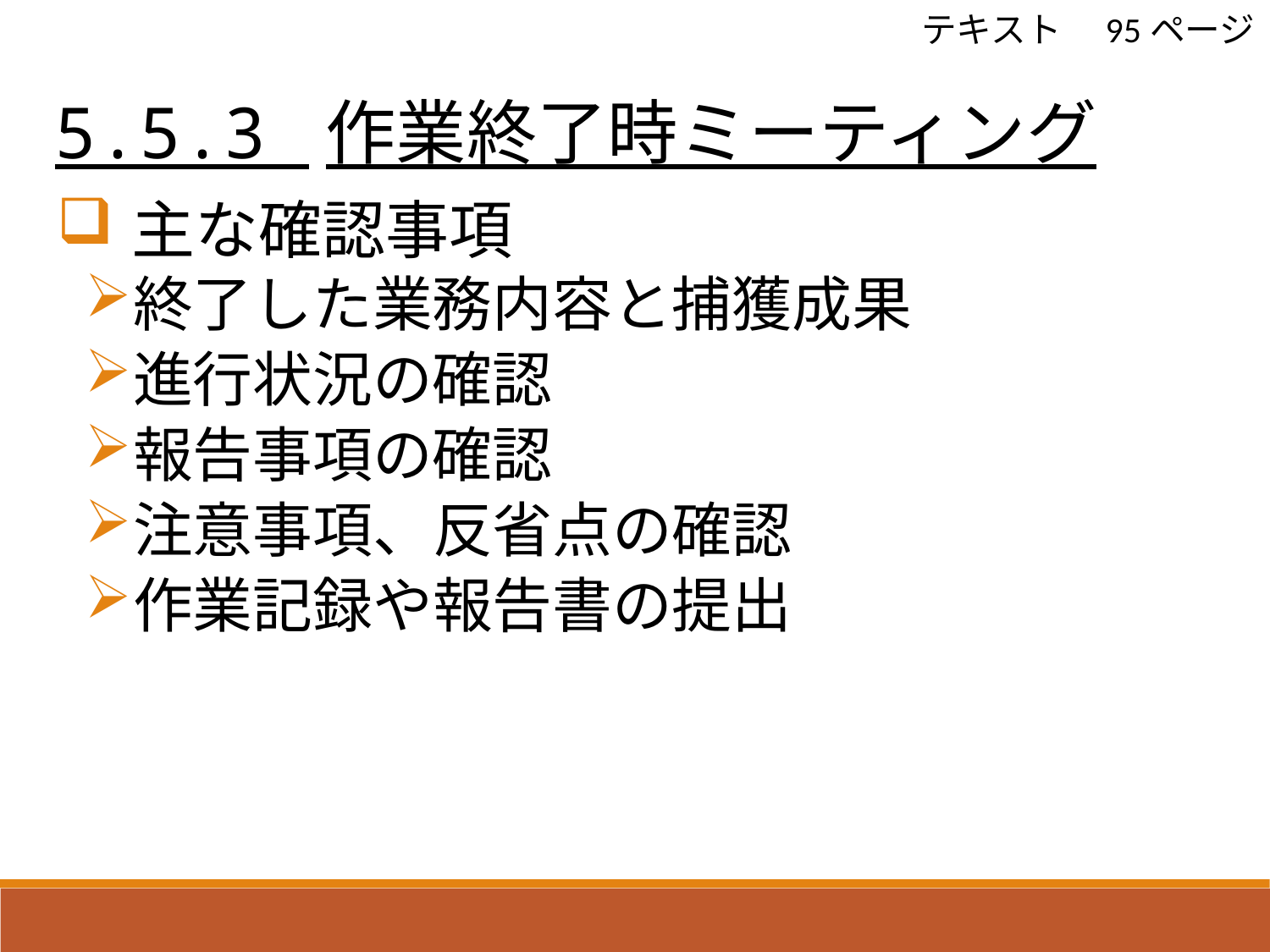

5.5.3 作業終了時ミーティング
テキスト　95ページ
主な確認事項
終了した業務内容と捕獲成果
進行状況の確認
報告事項の確認
注意事項、反省点の確認
作業記録や報告書の提出